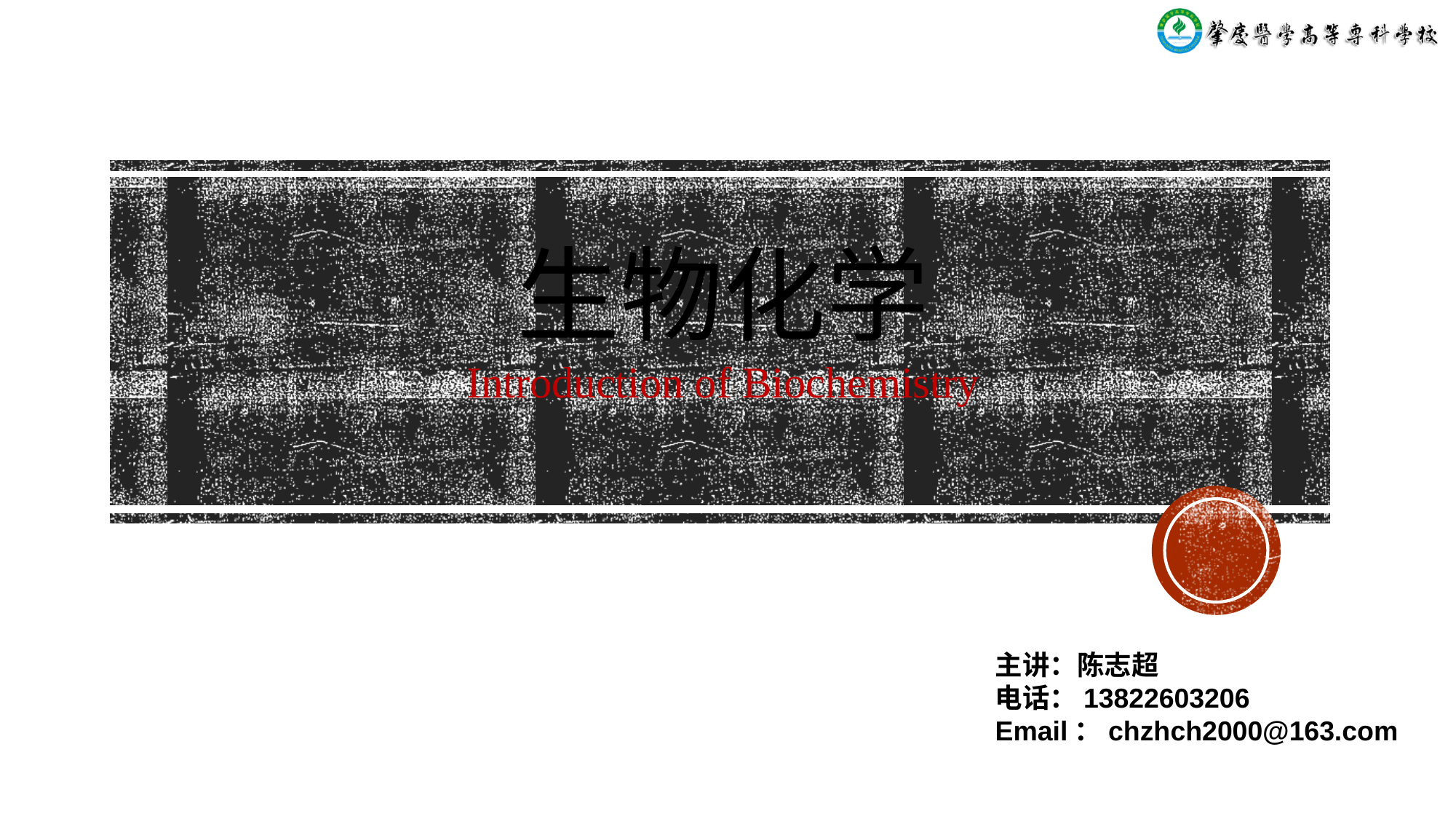

生物化学
Introduction of Biochemistry
主讲：陈志超
电话：13822603206
Email：chzhch2000@163.com